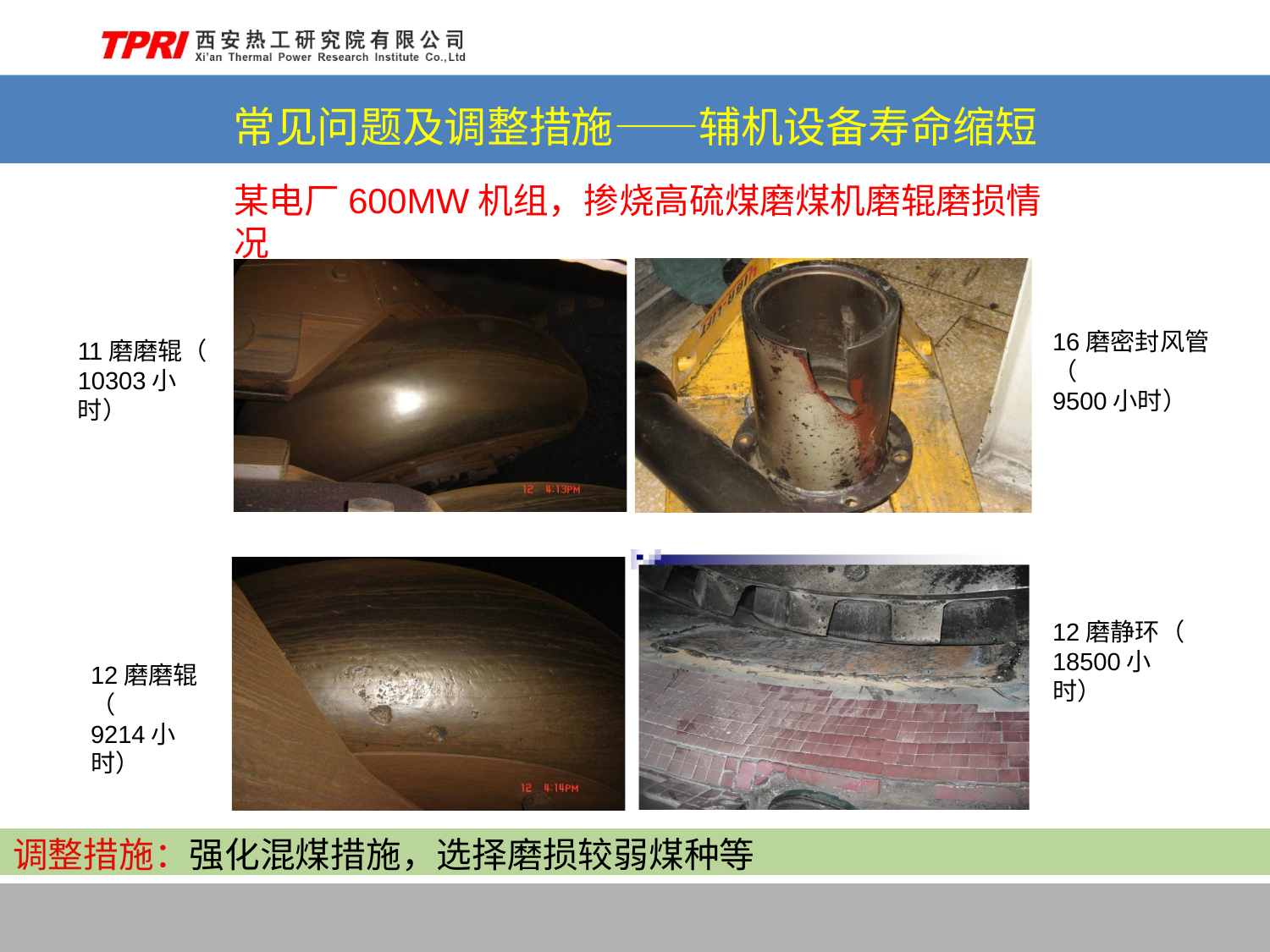

# 常见问题及调整措施——辅机设备寿命缩短
某电厂600MW机组，掺烧高硫煤磨煤机磨辊磨损情况

16磨密封风管（
9500小时）
11磨磨辊（
10303小时）

12磨静环（
18500小时）
12磨磨辊（
9214小时）
调整措施：强化混煤措施，选择磨损较弱煤种等